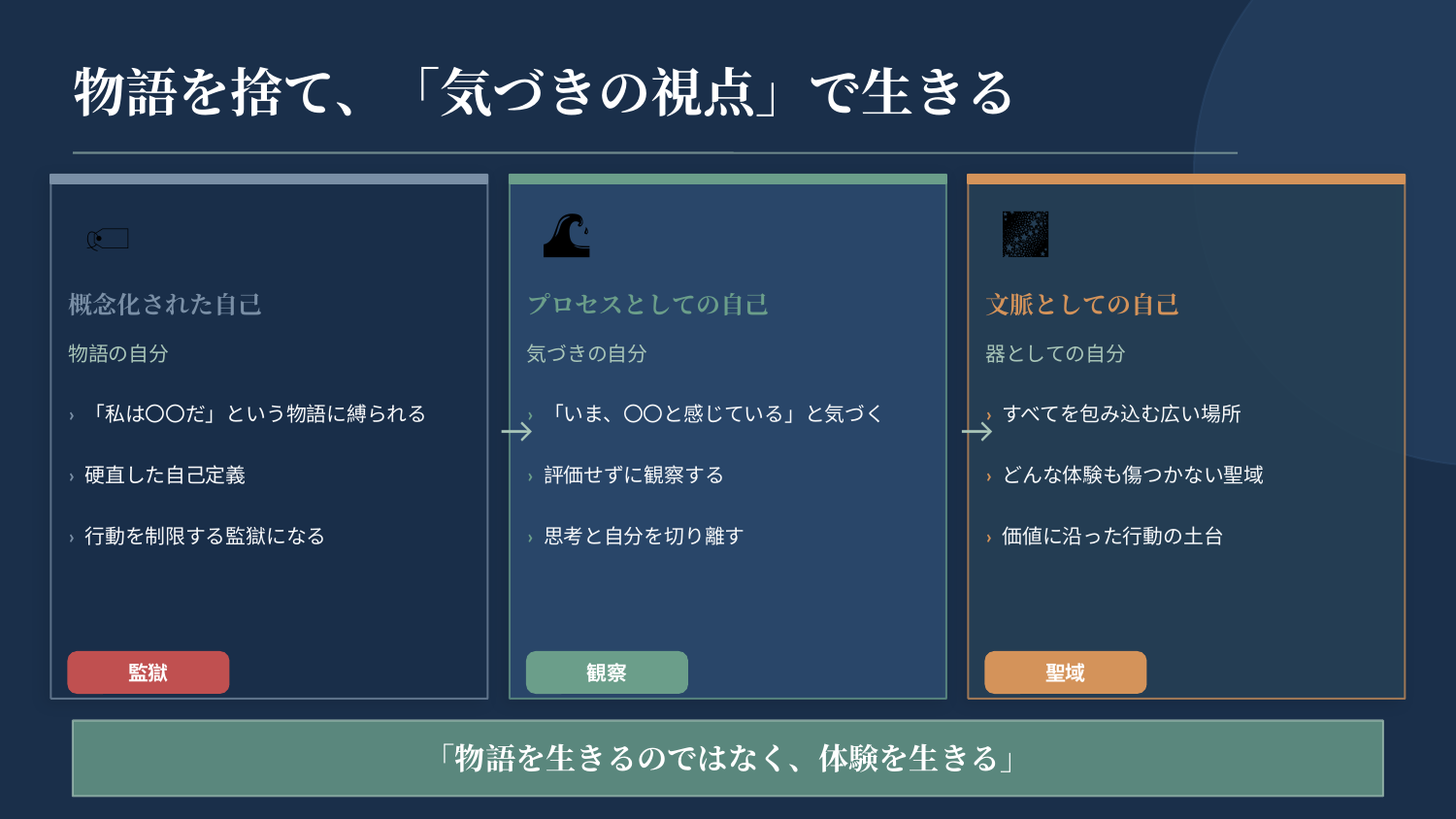

物語を捨て、「気づきの視点」で生きる

🏷
🌊
🌌
概念化された自己
プロセスとしての自己
文脈としての自己
物語の自分
気づきの自分
器としての自分
› 「私は〇〇だ」という物語に縛られる
› 「いま、〇〇と感じている」と気づく
› すべてを包み込む広い場所
→
→
› 硬直した自己定義
› 評価せずに観察する
› どんな体験も傷つかない聖域
› 行動を制限する監獄になる
› 思考と自分を切り離す
› 価値に沿った行動の土台

監獄

観察

聖域

「物語を生きるのではなく、体験を生きる」